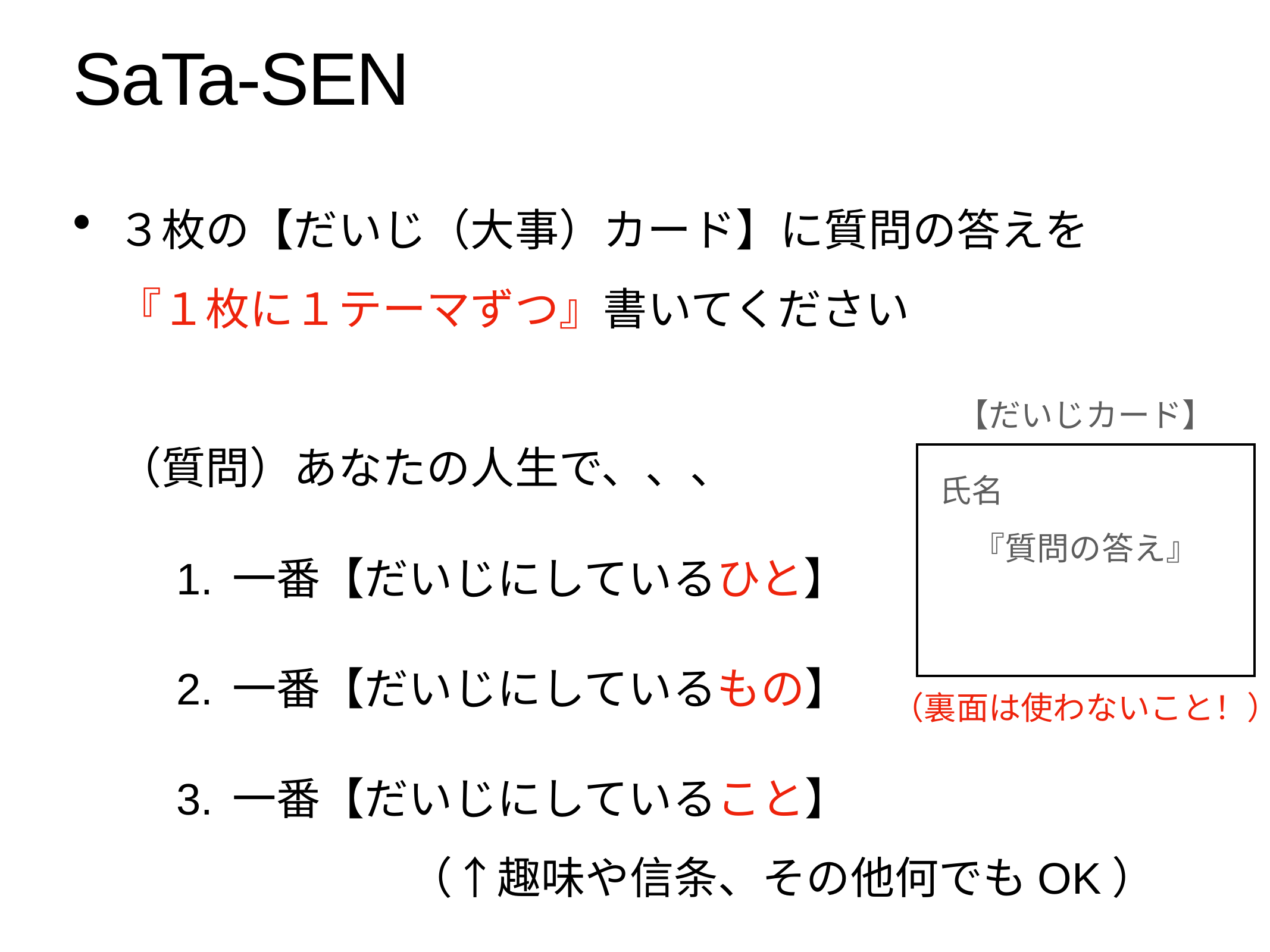

# SaTa-SEN
３枚の【だいじ（大事）カード】に質問の答えを
『１枚に１テーマずつ』書いてください
（質問）あなたの人生で、、、
一番【だいじにしているひと】
一番【だいじにしているもの】
一番【だいじにしていること】
　　　　（↑趣味や信条、その他何でもOK）
【だいじカード】

氏名

『質問の答え』
（裏面は使わないこと！）